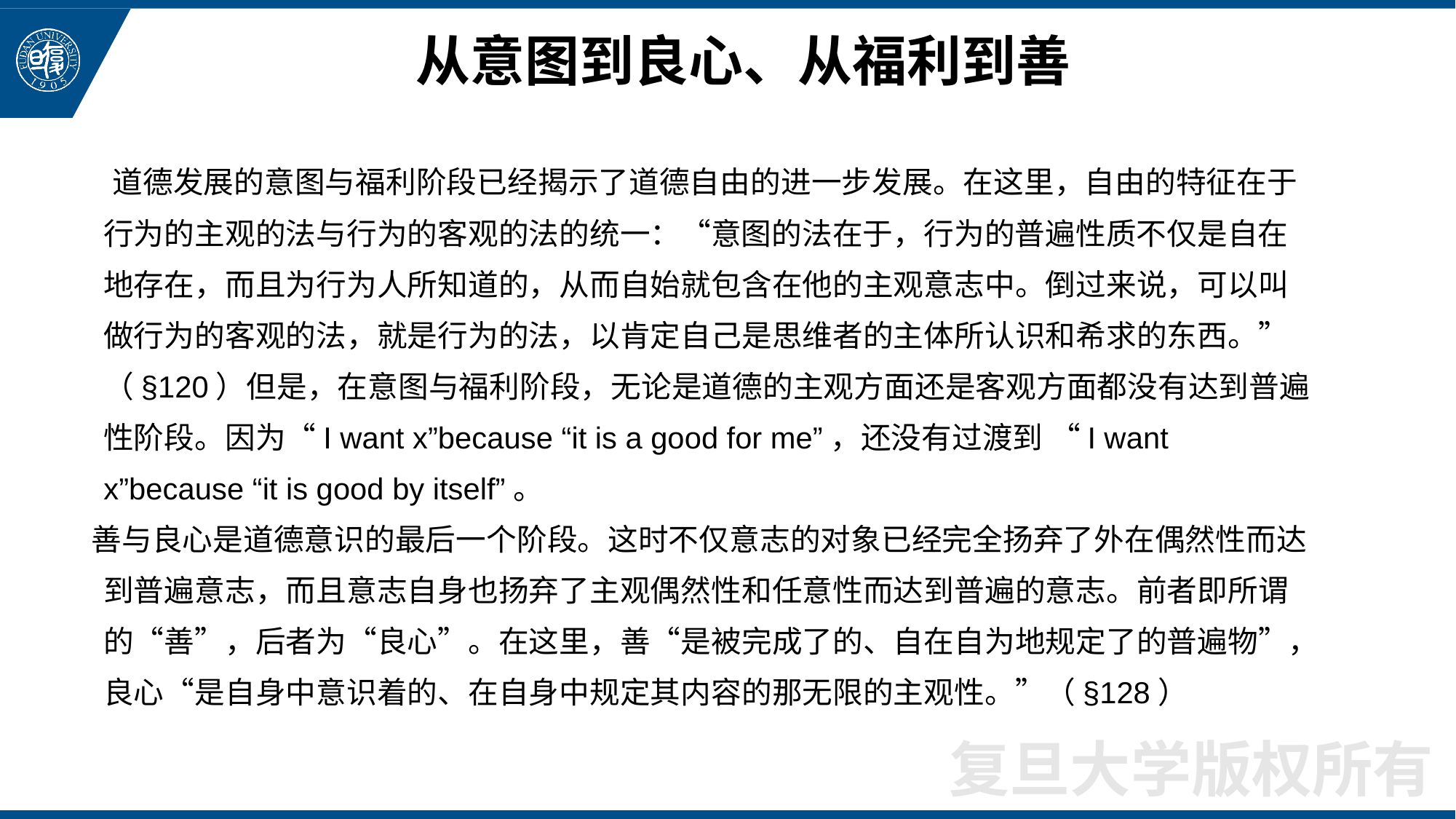

# 从意图到良心、从福利到善
     道德发展的意图与福利阶段已经揭示了道德自由的进一步发展。在这里，自由的特征在于行为的主观的法与行为的客观的法的统一：“意图的法在于，行为的普遍性质不仅是自在地存在，而且为行为人所知道的，从而自始就包含在他的主观意志中。倒过来说，可以叫做行为的客观的法，就是行为的法，以肯定自己是思维者的主体所认识和希求的东西。”（§120）但是，在意图与福利阶段，无论是道德的主观方面还是客观方面都没有达到普遍性阶段。因为“I want x”because “it is a good for me”，还没有过渡到 “I want x”because “it is good by itself”。
  善与良心是道德意识的最后一个阶段。这时不仅意志的对象已经完全扬弃了外在偶然性而达到普遍意志，而且意志自身也扬弃了主观偶然性和任意性而达到普遍的意志。前者即所谓的“善”，后者为“良心”。在这里，善“是被完成了的、自在自为地规定了的普遍物”，良心“是自身中意识着的、在自身中规定其内容的那无限的主观性。”（§128）